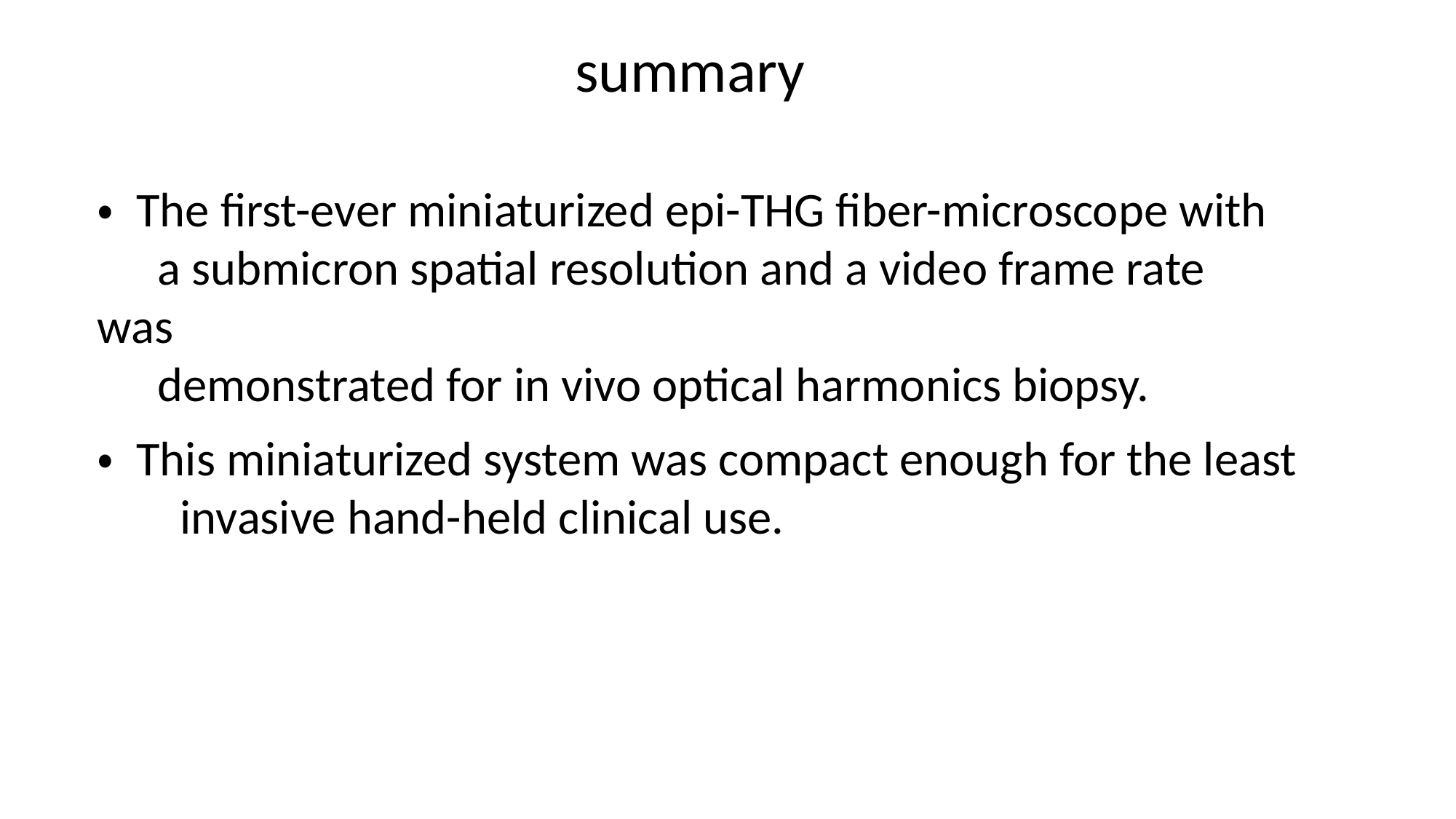

summary
・ The first-ever miniaturized epi-THG fiber-microscope with
　a submicron spatial resolution and a video frame rate was
　demonstrated for in vivo optical harmonics biopsy.
・ This miniaturized system was compact enough for the least
 　invasive hand-held clinical use.